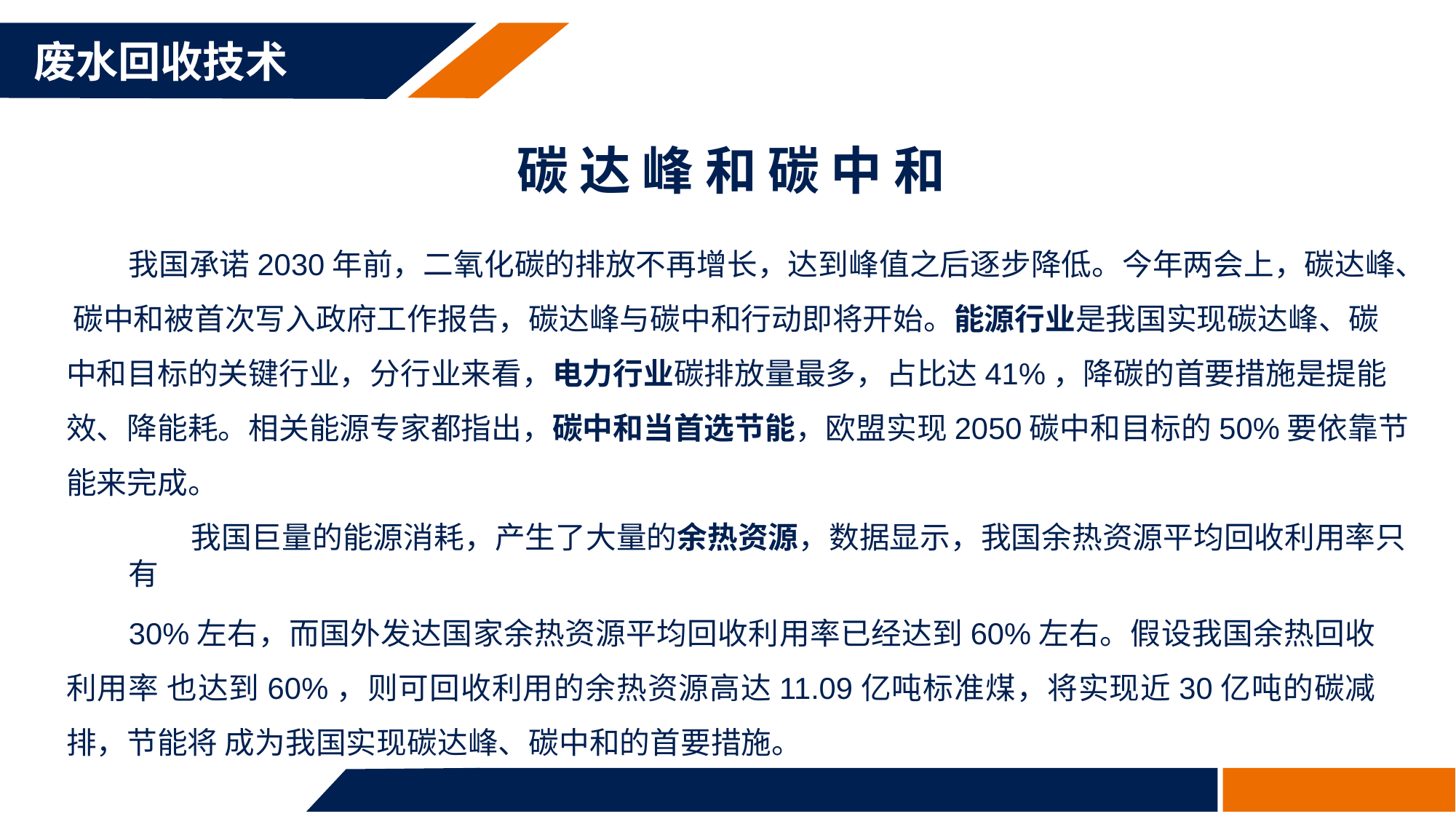

废水回收技术
# 碳 达 峰 和 碳 中 和
我国承诺2030年前，二氧化碳的排放不再增长，达到峰值之后逐步降低。今年两会上，碳达峰、 碳中和被首次写入政府工作报告，碳达峰与碳中和行动即将开始。能源行业是我国实现碳达峰、碳 中和目标的关键行业，分行业来看，电力行业碳排放量最多，占比达41%，降碳的首要措施是提能 效、降能耗。相关能源专家都指出，碳中和当首选节能，欧盟实现2050碳中和目标的50%要依靠节 能来完成。
我国巨量的能源消耗，产生了大量的余热资源，数据显示，我国余热资源平均回收利用率只有
30%左右，而国外发达国家余热资源平均回收利用率已经达到60%左右。假设我国余热回收利用率 也达到60%，则可回收利用的余热资源高达11.09亿吨标准煤，将实现近30亿吨的碳减排，节能将 成为我国实现碳达峰、碳中和的首要措施。